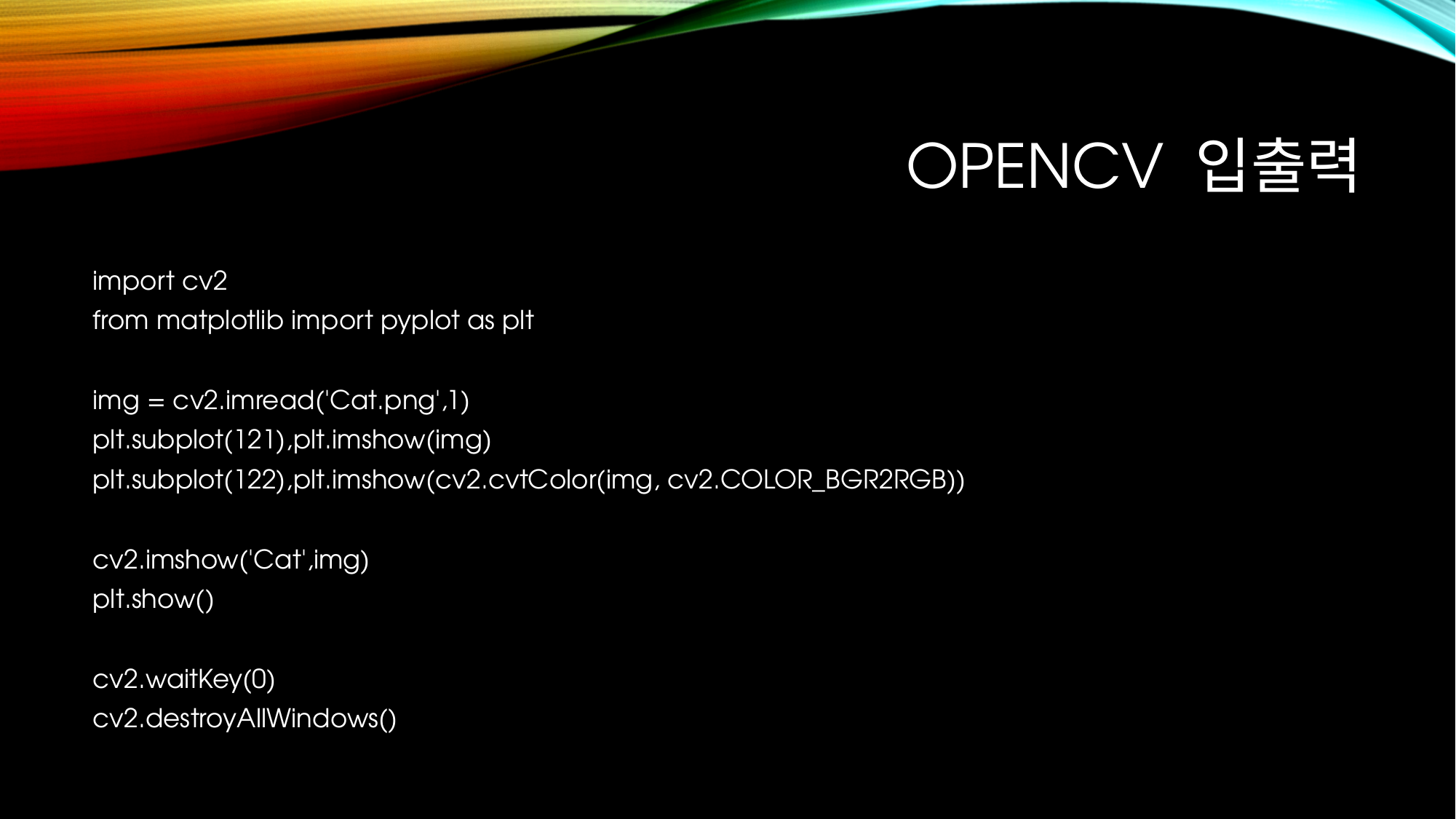

# OPENCV 입출력
import cv2
from matplotlib import pyplot as plt

img = cv2.imread('Cat.png',1)
plt.subplot(121),plt.imshow(img)
plt.subplot(122),plt.imshow(cv2.cvtColor(img, cv2.COLOR_BGR2RGB))

cv2.imshow('Cat',img)
plt.show()

cv2.waitKey(0)
cv2.destroyAllWindows()